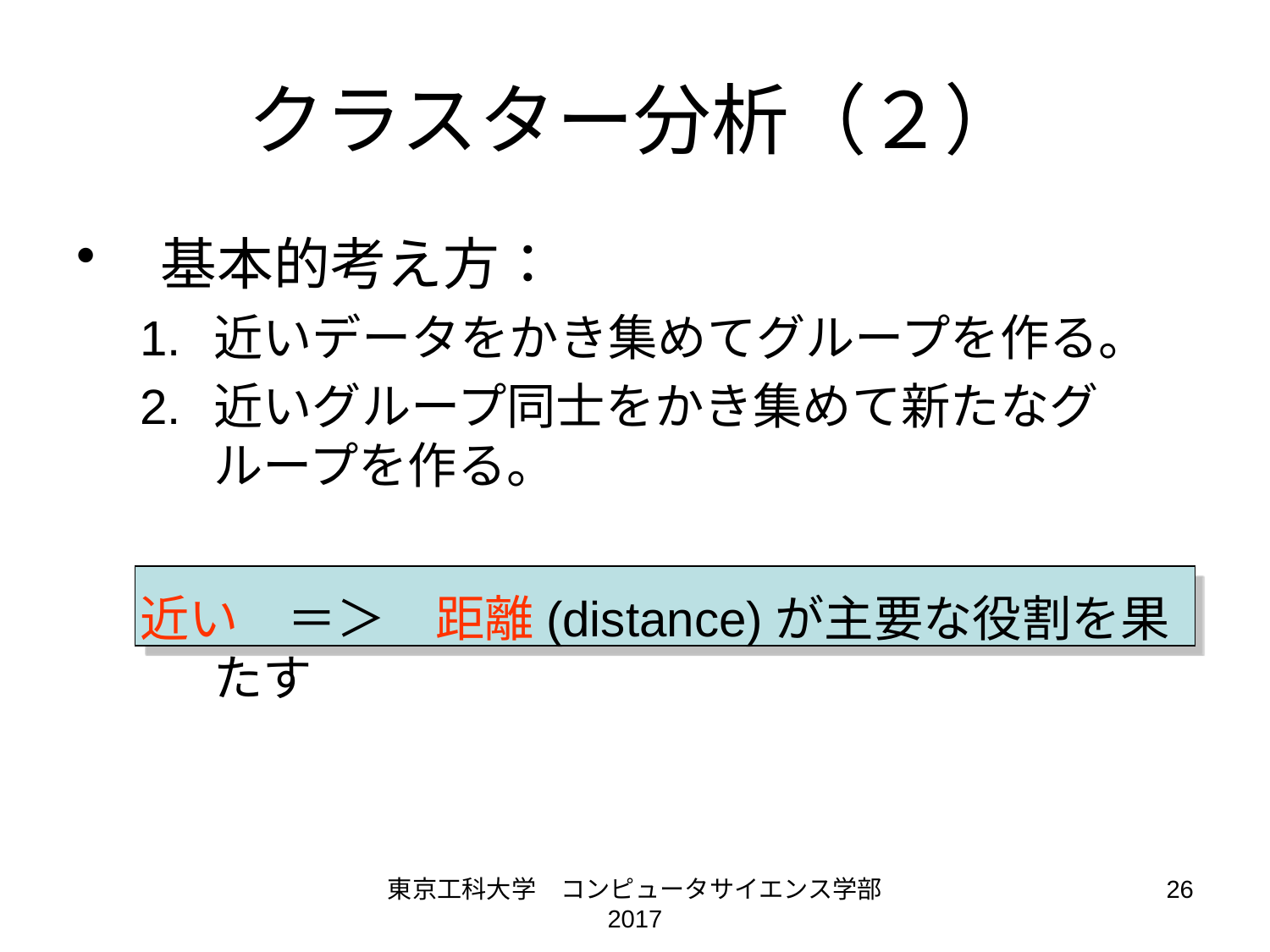

# クラスター分析（２）
基本的考え方：
近いデータをかき集めてグループを作る。
近いグループ同士をかき集めて新たなグループを作る。

近い　＝＞　距離(distance)が主要な役割を果たす

東京工科大学　コンピュータサイエンス学部 2017
26